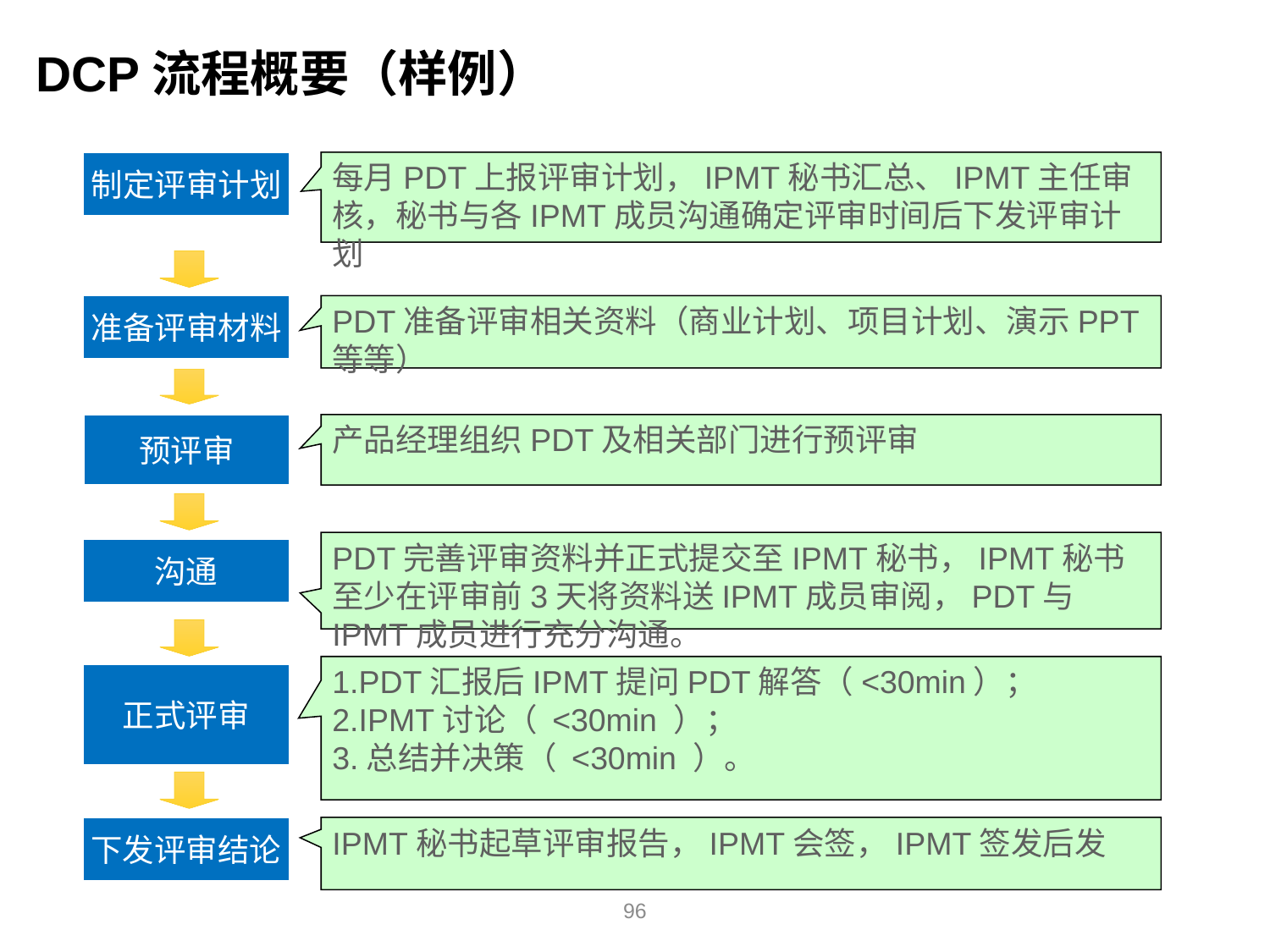

DCP流程概要（样例）
每月PDT上报评审计划，IPMT秘书汇总、IPMT主任审核，秘书与各IPMT成员沟通确定评审时间后下发评审计划
制定评审计划

PDT准备评审相关资料（商业计划、项目计划、演示PPT等等）
准备评审材料

预评审
产品经理组织PDT及相关部门进行预评审

PDT完善评审资料并正式提交至IPMT秘书，IPMT秘书至少在评审前3天将资料送IPMT成员审阅，PDT与IPMT成员进行充分沟通。
沟通

1.PDT汇报后IPMT提问PDT解答（<30min）；
2.IPMT讨论（ <30min ）；
3.总结并决策（ <30min ）。
正式评审

下发评审结论
IPMT秘书起草评审报告，IPMT会签，IPMT签发后发
96
96